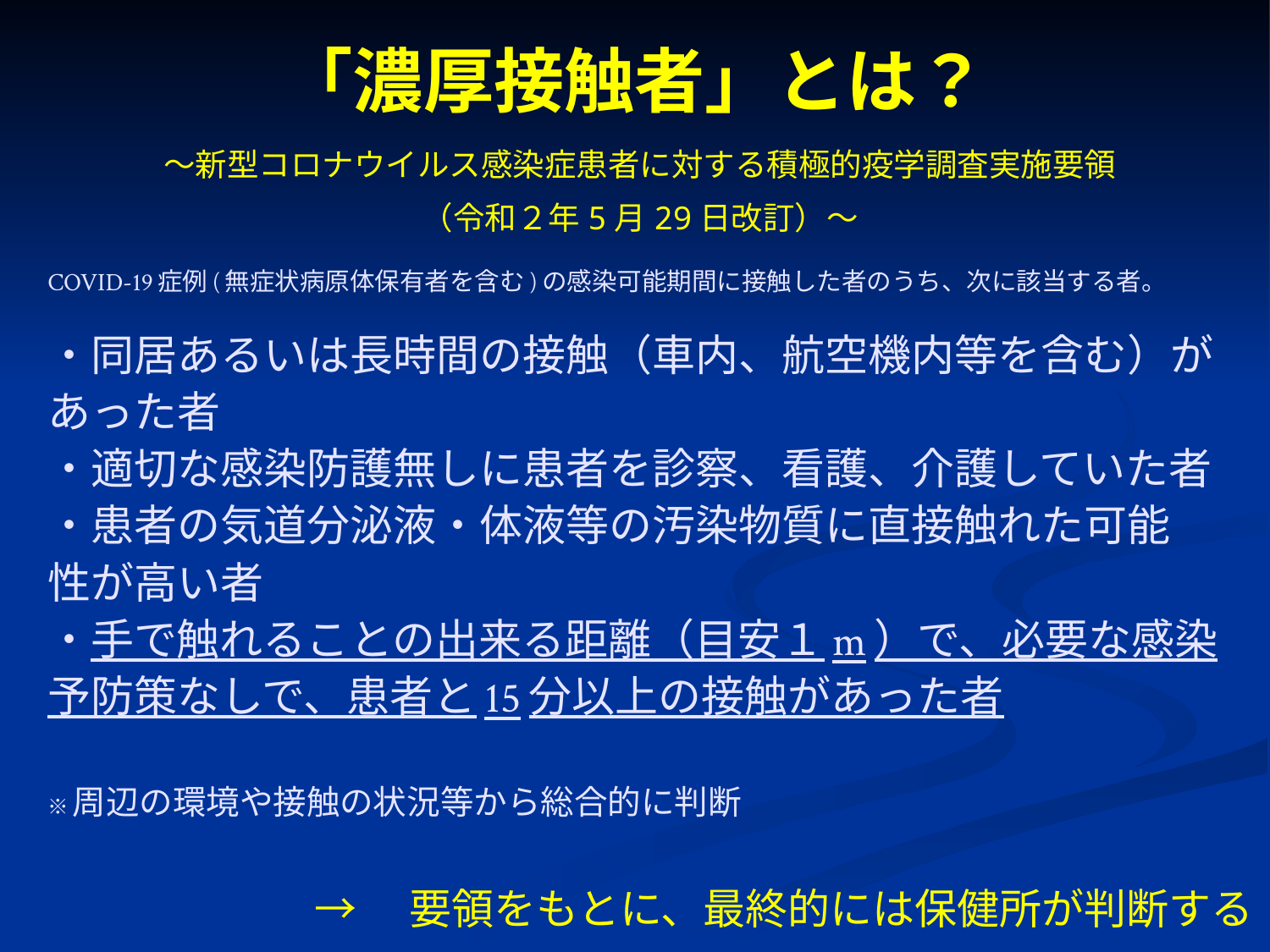

# 「濃厚接触者」とは？
～新型コロナウイルス感染症患者に対する積極的疫学調査実施要領
（令和２年5月29日改訂）～
COVID-19症例(無症状病原体保有者を含む)の感染可能期間に接触した者のうち、次に該当する者。

・同居あるいは長時間の接触（車内、航空機内等を含む）が
あった者
・適切な感染防護無しに患者を診察、看護、介護していた者
・患者の気道分泌液・体液等の汚染物質に直接触れた可能
性が高い者
・手で触れることの出来る距離（目安１m）で、必要な感染
予防策なしで、患者と15分以上の接触があった者
※周辺の環境や接触の状況等から総合的に判断
→　要領をもとに、最終的には保健所が判断する